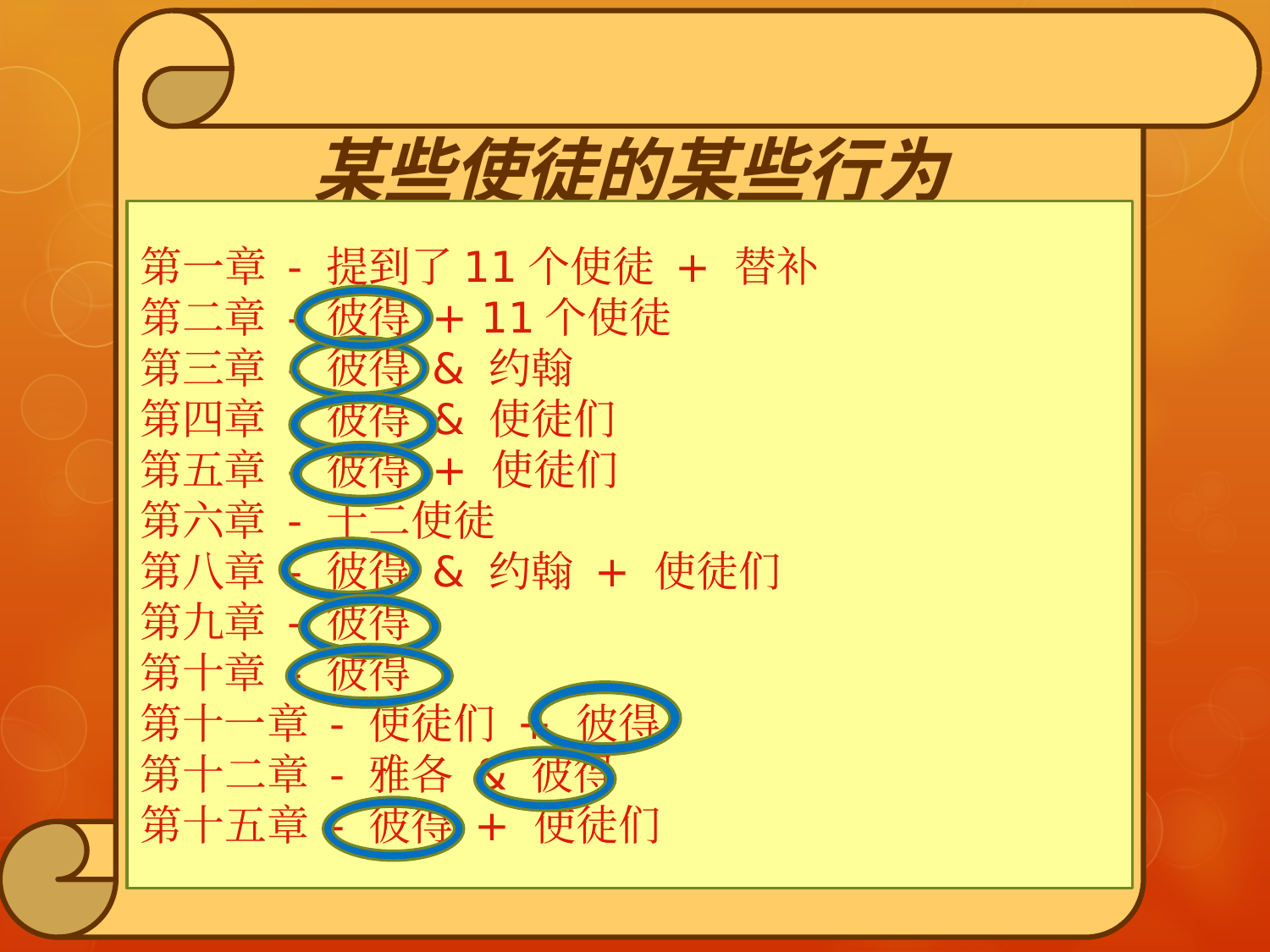

某些使徒的某些行为
第一章 - 提到了11个使徒 + 替补
第二章 - 彼得 + 11个使徒
第三章 - 彼得 & 约翰
第四章 - 彼得 & 使徒们
第五章 - 彼得 + 使徒们
第六章 - 十二使徒
第八章 - 彼得 & 约翰 + 使徒们
第九章 - 彼得
第十章 - 彼得
第十一章 - 使徒们 + 彼得
第十二章 - 雅各 & 彼得
第十五章 - 彼得 + 使徒们